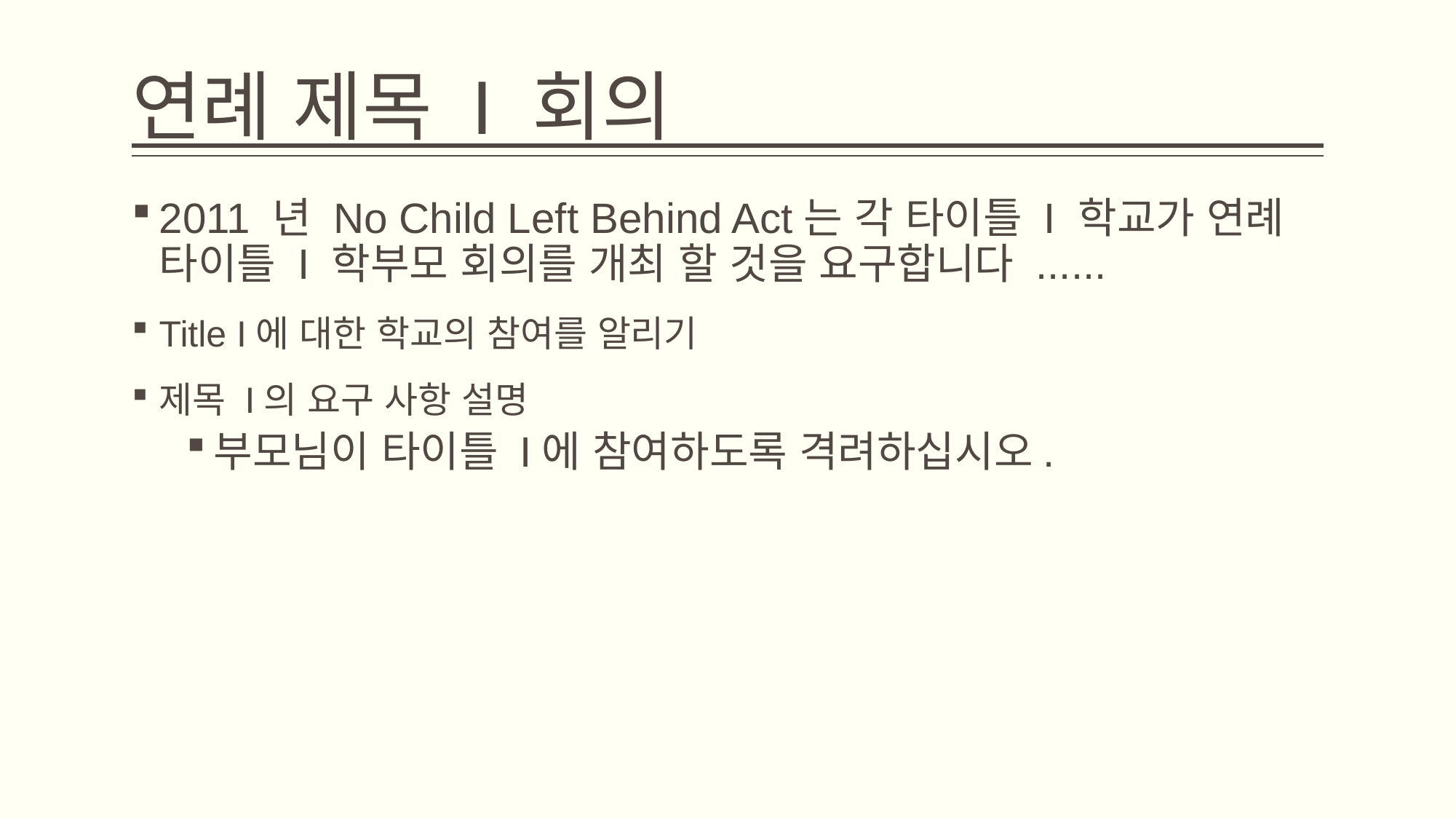

# 연례 제목 I 회의

2011 년 No Child Left Behind Act는 각 타이틀 I 학교가 연례 타이틀 I 학부모 회의를 개최 할 것을 요구합니다 ......
Title I에 대한 학교의 참여를 알리기
제목 I의 요구 사항 설명
부모님이 타이틀 I에 참여하도록 격려하십시오.